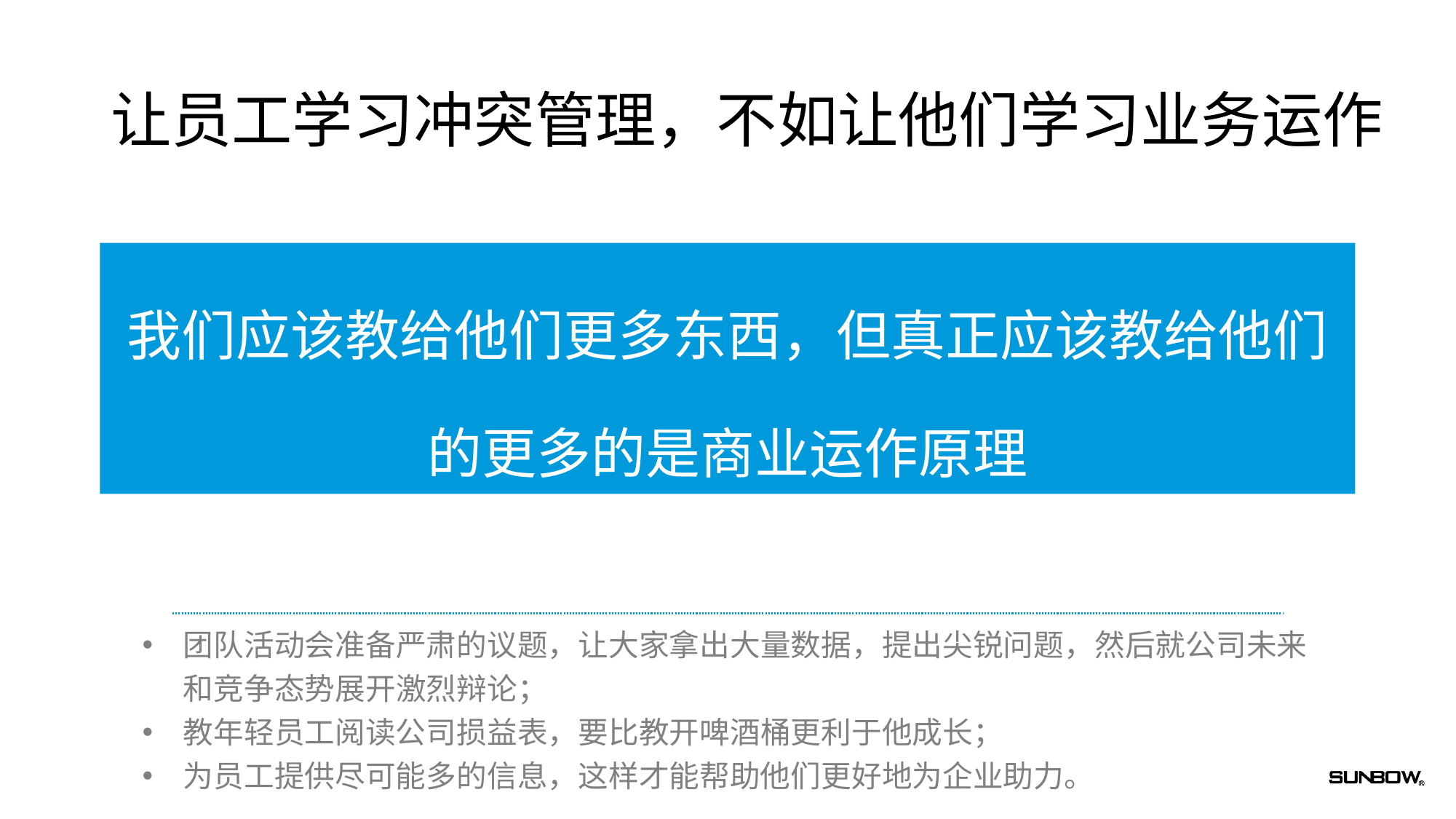

# 让员工学习冲突管理，不如让他们学习业务运作
我们应该教给他们更多东西，但真正应该教给他们的更多的是商业运作原理
团队活动会准备严肃的议题，让大家拿出大量数据，提出尖锐问题，然后就公司未来和竞争态势展开激烈辩论；
教年轻员工阅读公司损益表，要比教开啤酒桶更利于他成长；
为员工提供尽可能多的信息，这样才能帮助他们更好地为企业助力。
13